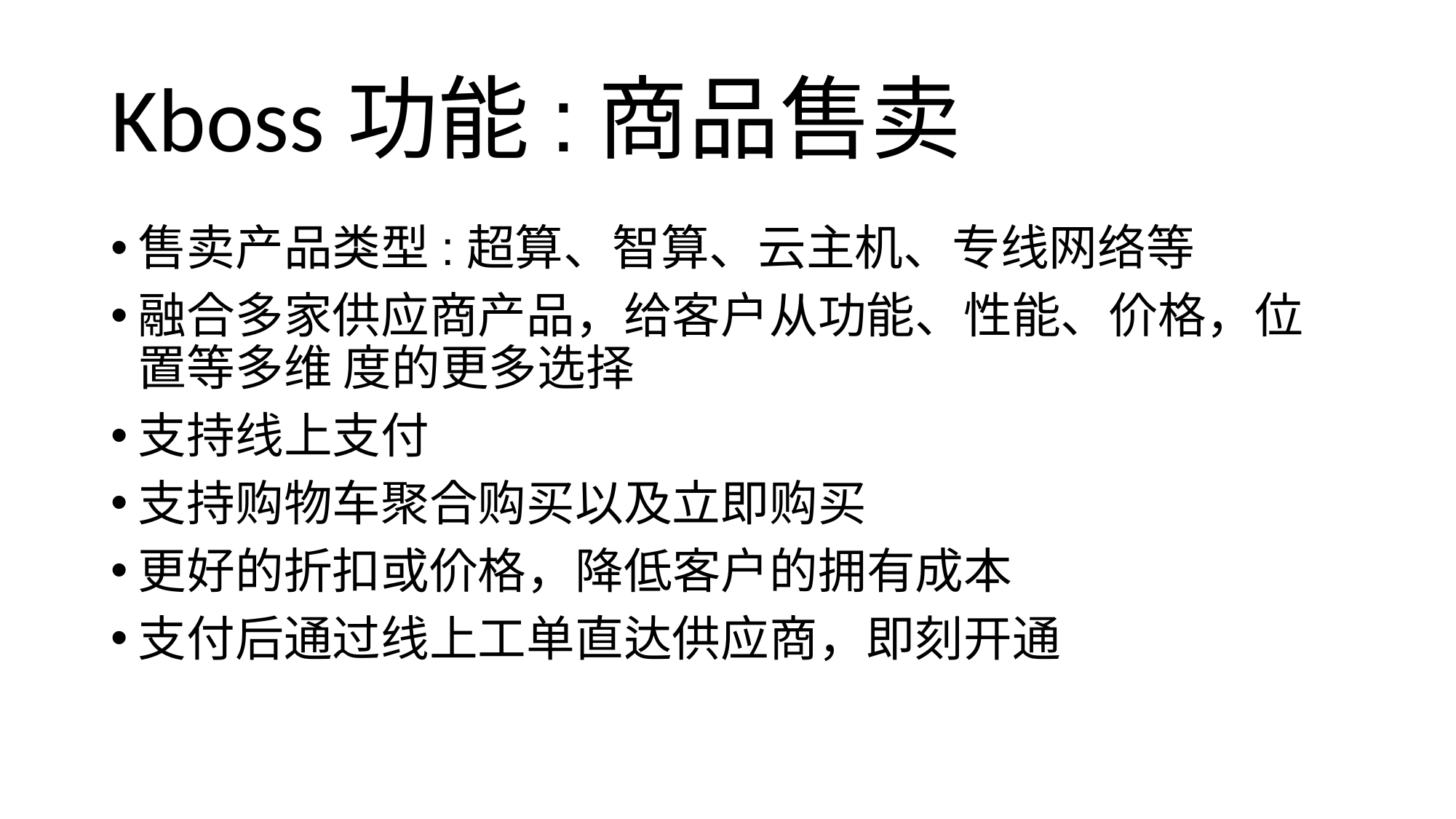

# Kboss功能:商品售卖
售卖产品类型:超算、智算、云主机、专线网络等
融合多家供应商产品，给客户从功能、性能、价格，位置等多维 度的更多选择
支持线上支付
支持购物⻋聚合购买以及立即购买
更好的折扣或价格，降低客户的拥有成本
支付后通过线上工单直达供应商，即刻开通